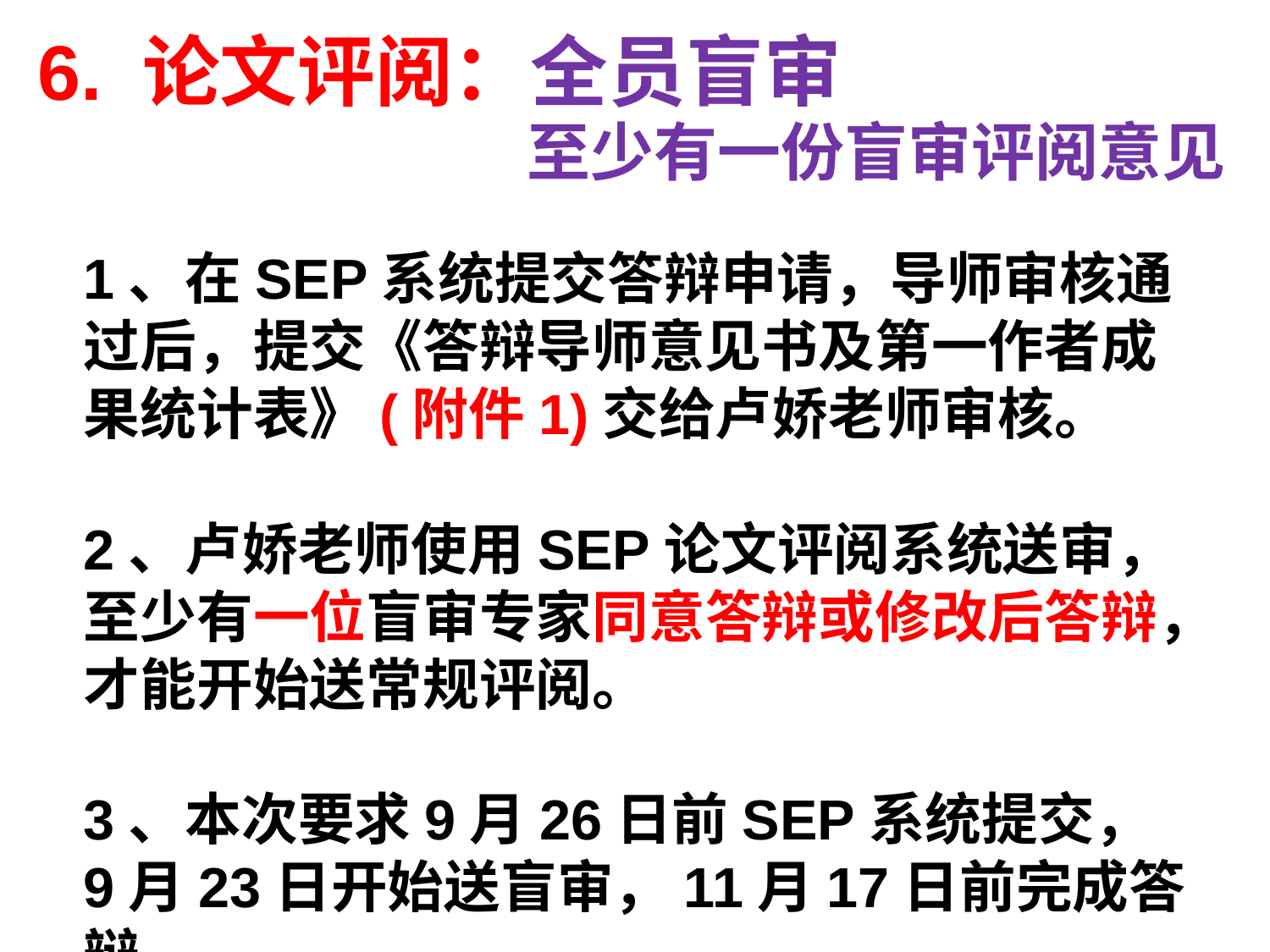

6. 论文评阅：全员盲审
至少有一份盲审评阅意见
1、在SEP系统提交答辩申请，导师审核通过后，提交《答辩导师意见书及第一作者成果统计表》(附件1)交给卢娇老师审核。

2、卢娇老师使用SEP论文评阅系统送审，至少有一位盲审专家同意答辩或修改后答辩，才能开始送常规评阅。

3、本次要求9月26日前SEP系统提交，9月23日开始送盲审，11月17日前完成答辩。